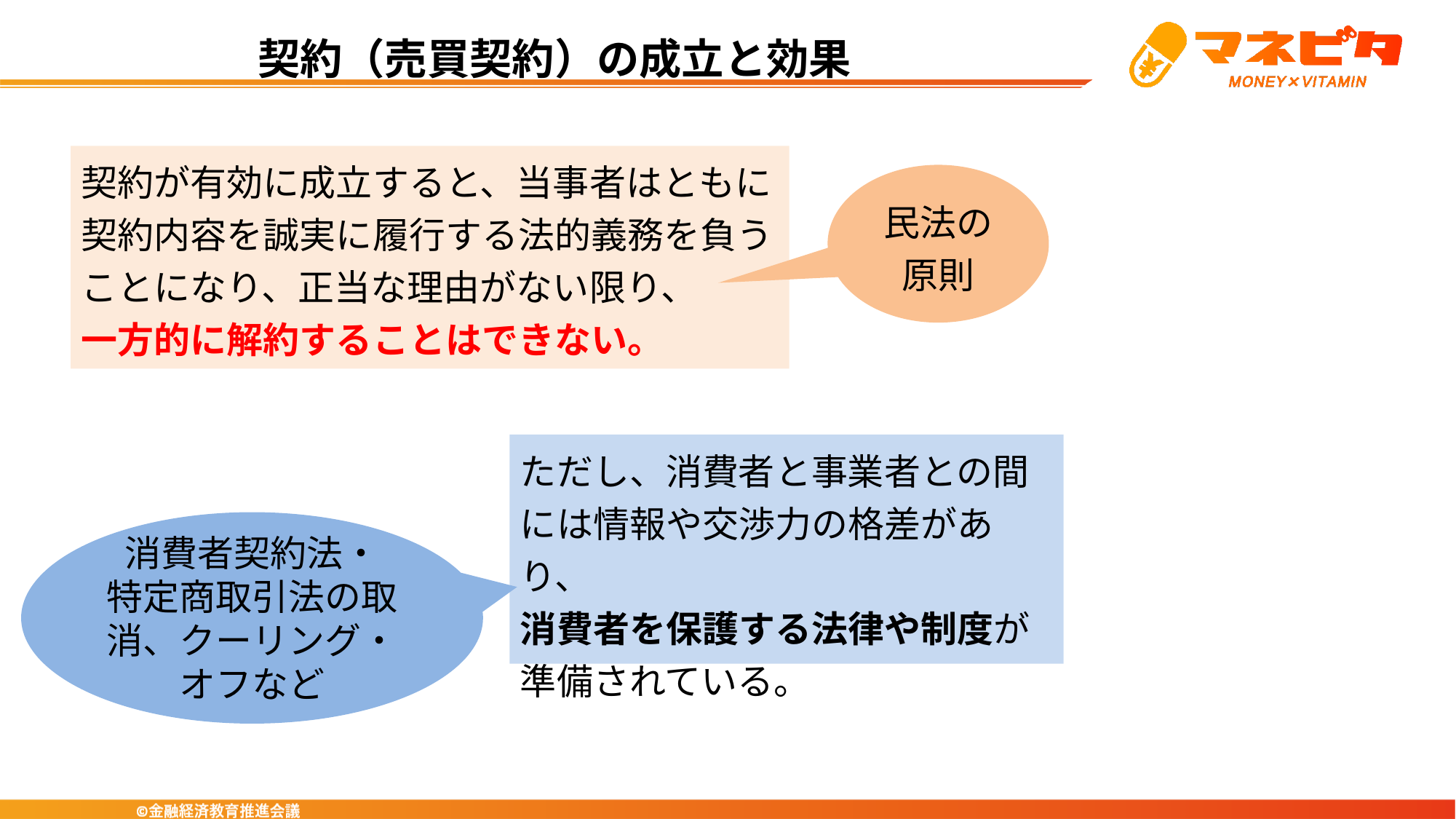

# 契約（売買契約）の成立と効果
契約が有効に成立すると、当事者はともに契約内容を誠実に履行する法的義務を負うことになり、正当な理由がない限り、
一方的に解約することはできない。
民法の原則
ただし、消費者と事業者との間には情報や交渉力の格差があり、
消費者を保護する法律や制度が準備されている。
消費者契約法・
特定商取引法の取消、クーリング・オフなど